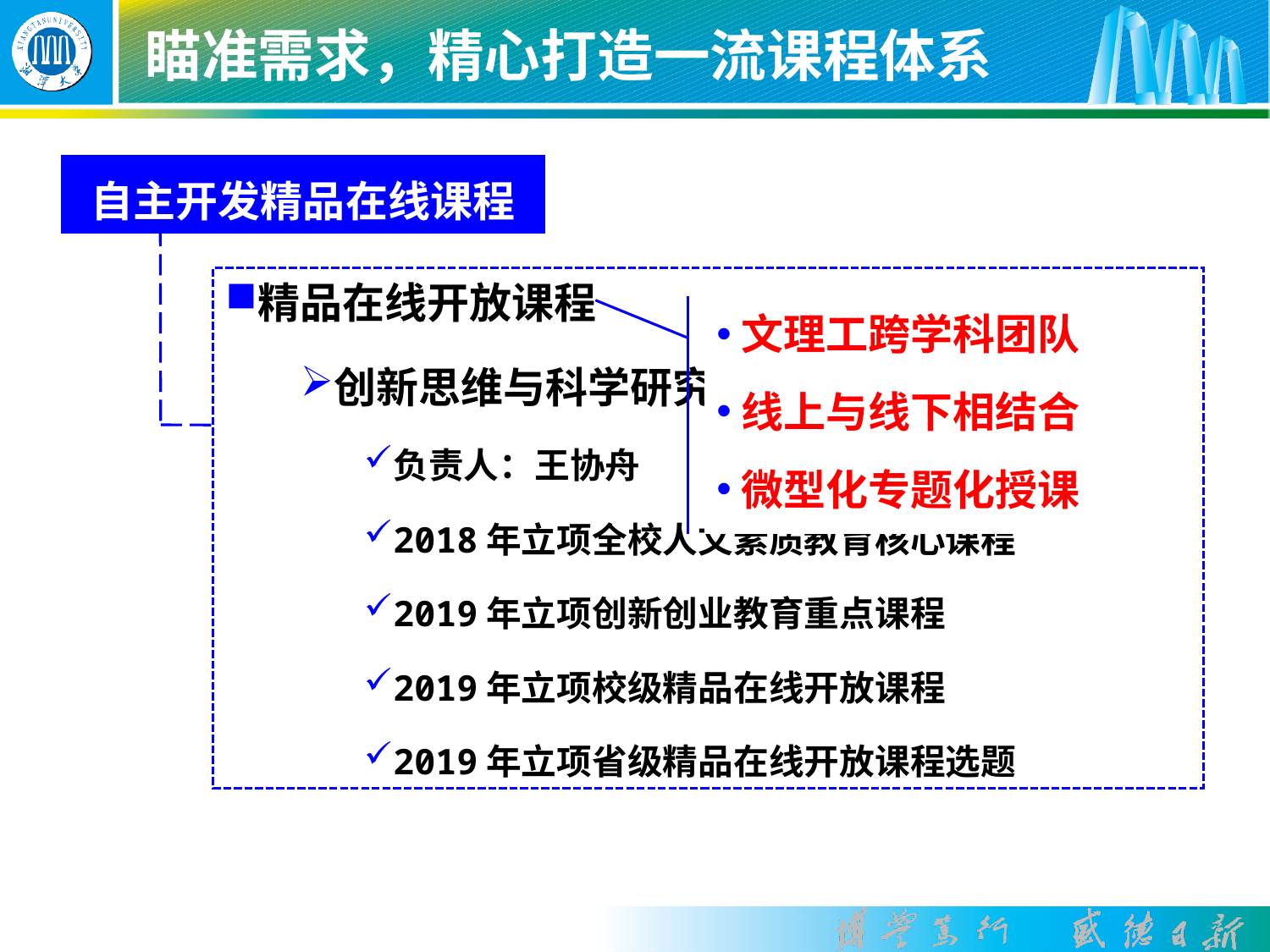

瞄准需求，精心打造一流课程体系

自主开发精品在线课程
精品在线开放课程
创新思维与科学研究方法
负责人：王协舟
2018年立项全校人文素质教育核心课程
2019年立项创新创业教育重点课程
2019年立项校级精品在线开放课程
2019年立项省级精品在线开放课程选题
文理工跨学科团队
线上与线下相结合
微型化专题化授课